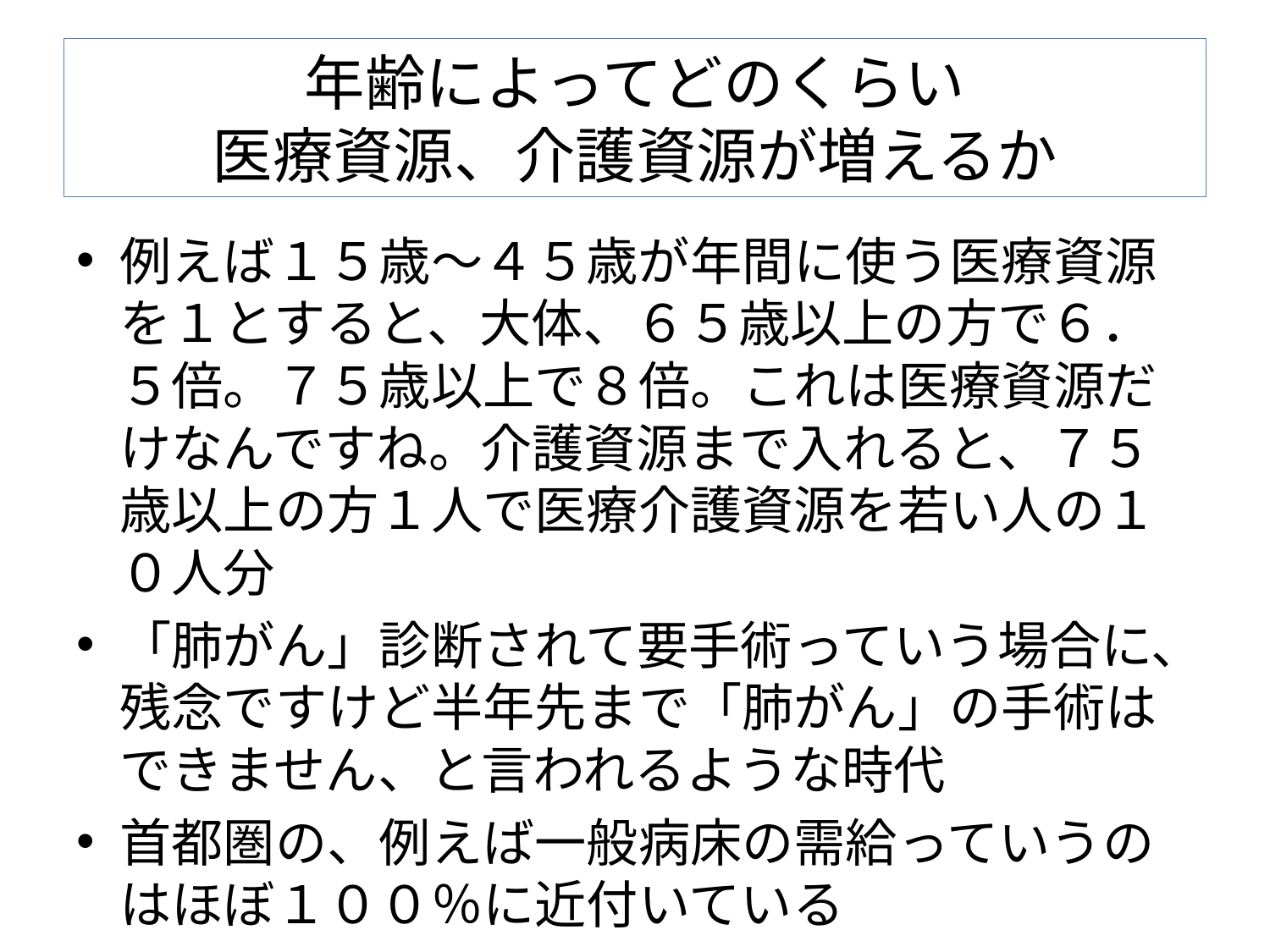

# 年齢によってどのくらい 医療資源、介護資源が増えるか
例えば１５歳～４５歳が年間に使う医療資源を１とすると、大体、６５歳以上の方で６．５倍。７５歳以上で８倍。これは医療資源だけなんですね。介護資源まで入れると、７５歳以上の方１人で医療介護資源を若い人の１０人分
「肺がん」診断されて要手術っていう場合に、残念ですけど半年先まで「肺がん」の手術はできません、と言われるような時代
首都圏の、例えば一般病床の需給っていうのはほぼ１００％に近付いている